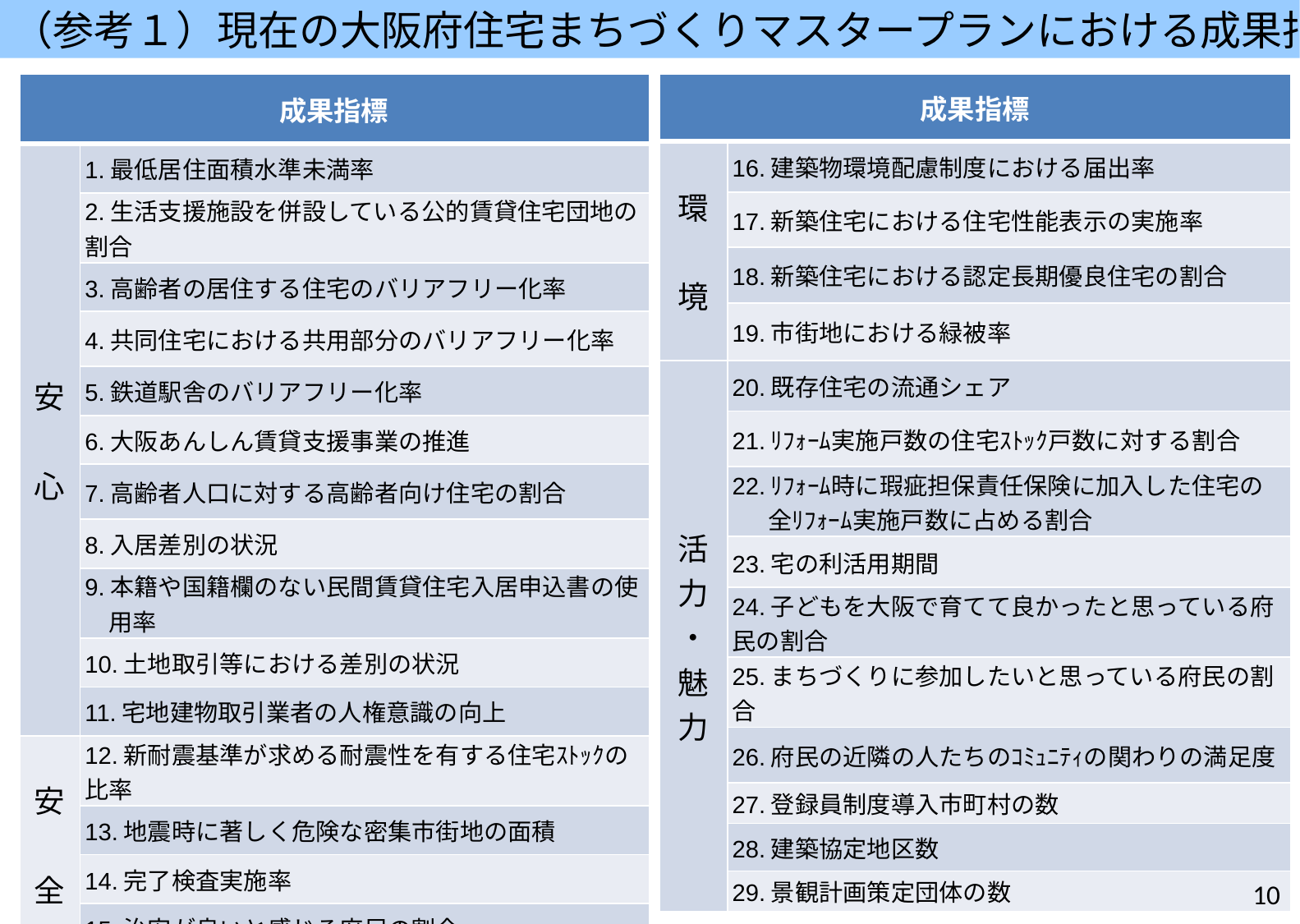

（参考１）現在の大阪府住宅まちづくりマスタープランにおける成果指標
| 成果指標 |  |
| --- | --- |
| 安　心 | 1.最低居住面積水準未満率 |
|  | 2.生活支援施設を併設している公的賃貸住宅団地の割合 |
|  | 3.高齢者の居住する住宅のバリアフリー化率 |
|  | 4.共同住宅における共用部分のバリアフリー化率 |
|  | 5.鉄道駅舎のバリアフリー化率 |
|  | 6.大阪あんしん賃貸支援事業の推進 |
|  | 7.高齢者人口に対する高齢者向け住宅の割合 |
|  | 8.入居差別の状況 |
|  | 9.本籍や国籍欄のない民間賃貸住宅入居申込書の使用率 |
|  | 10.土地取引等における差別の状況 |
|  | 11.宅地建物取引業者の人権意識の向上 |
| 安　全 | 12.新耐震基準が求める耐震性を有する住宅ｽﾄｯｸの比率 |
|  | 13.地震時に著しく危険な密集市街地の面積 |
|  | 14.完了検査実施率 |
|  | 15.治安が良いと感じる府民の割合 |
| 成果指標 |  |
| --- | --- |
| 環　境 | 16.建築物環境配慮制度における届出率 |
|  | 17.新築住宅における住宅性能表示の実施率 |
|  | 18.新築住宅における認定長期優良住宅の割合 |
|  | 19.市街地における緑被率 |
| 活力・魅力 | 20.既存住宅の流通シェア |
|  | 21.ﾘﾌｫｰﾑ実施戸数の住宅ｽﾄｯｸ戸数に対する割合 |
|  | 22.ﾘﾌｫｰﾑ時に瑕疵担保責任保険に加入した住宅の全ﾘﾌｫｰﾑ実施戸数に占める割合 |
|  | 23.宅の利活用期間 |
|  | 24.子どもを大阪で育てて良かったと思っている府民の割合 |
|  | 25.まちづくりに参加したいと思っている府民の割合 |
|  | 26.府民の近隣の人たちのｺﾐｭﾆﾃｨの関わりの満足度 |
|  | 27.登録員制度導入市町村の数 |
|  | 28.建築協定地区数 |
|  | 29.景観計画策定団体の数 |
10